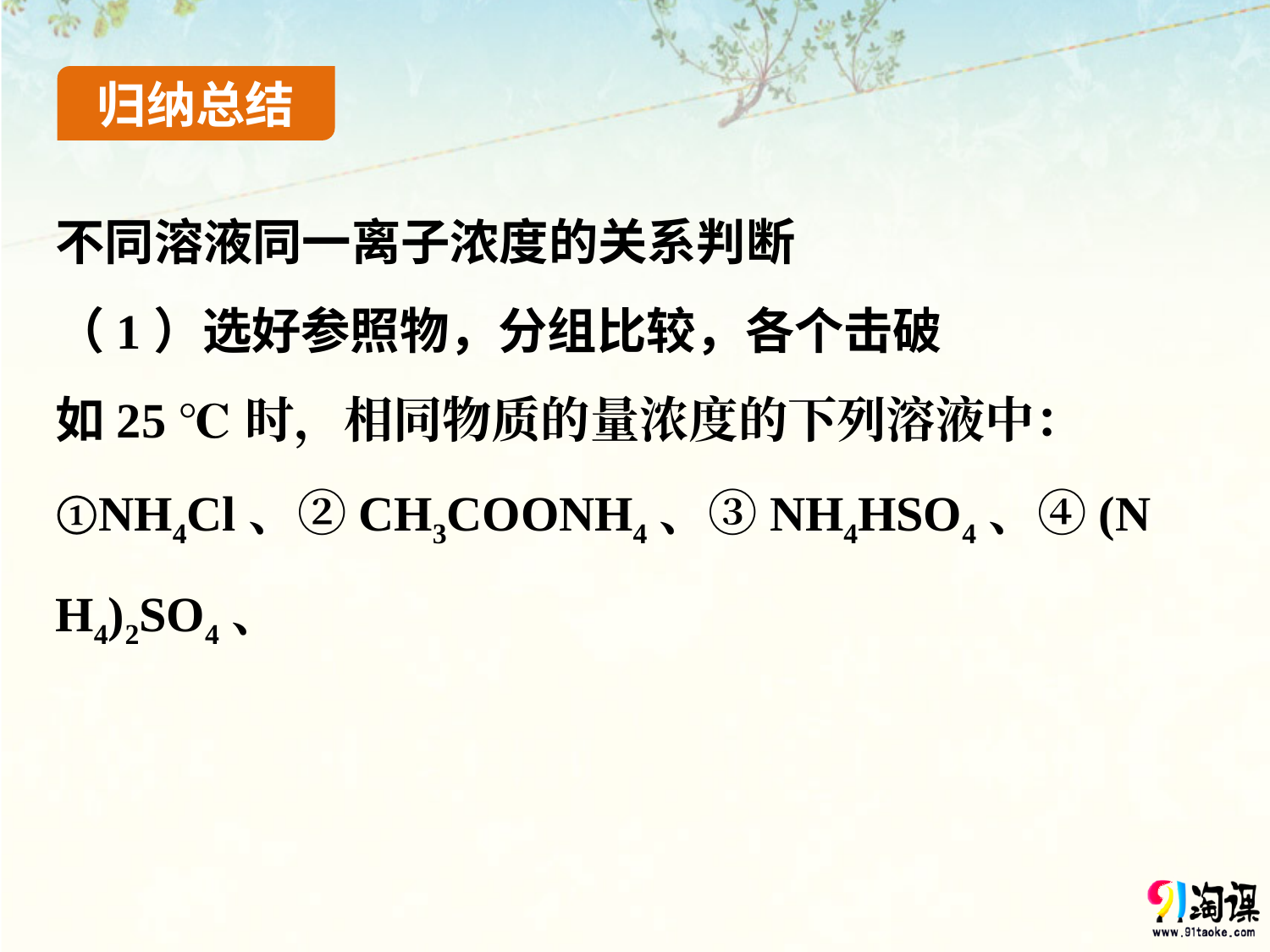

归纳总结
不同溶液同一离子浓度的关系判断
（1）选好参照物，分组比较，各个击破
如25 ℃时，相同物质的量浓度的下列溶液中：
①NH4Cl、②CH3COONH4、③NH4HSO4、④(NH4)2SO4、